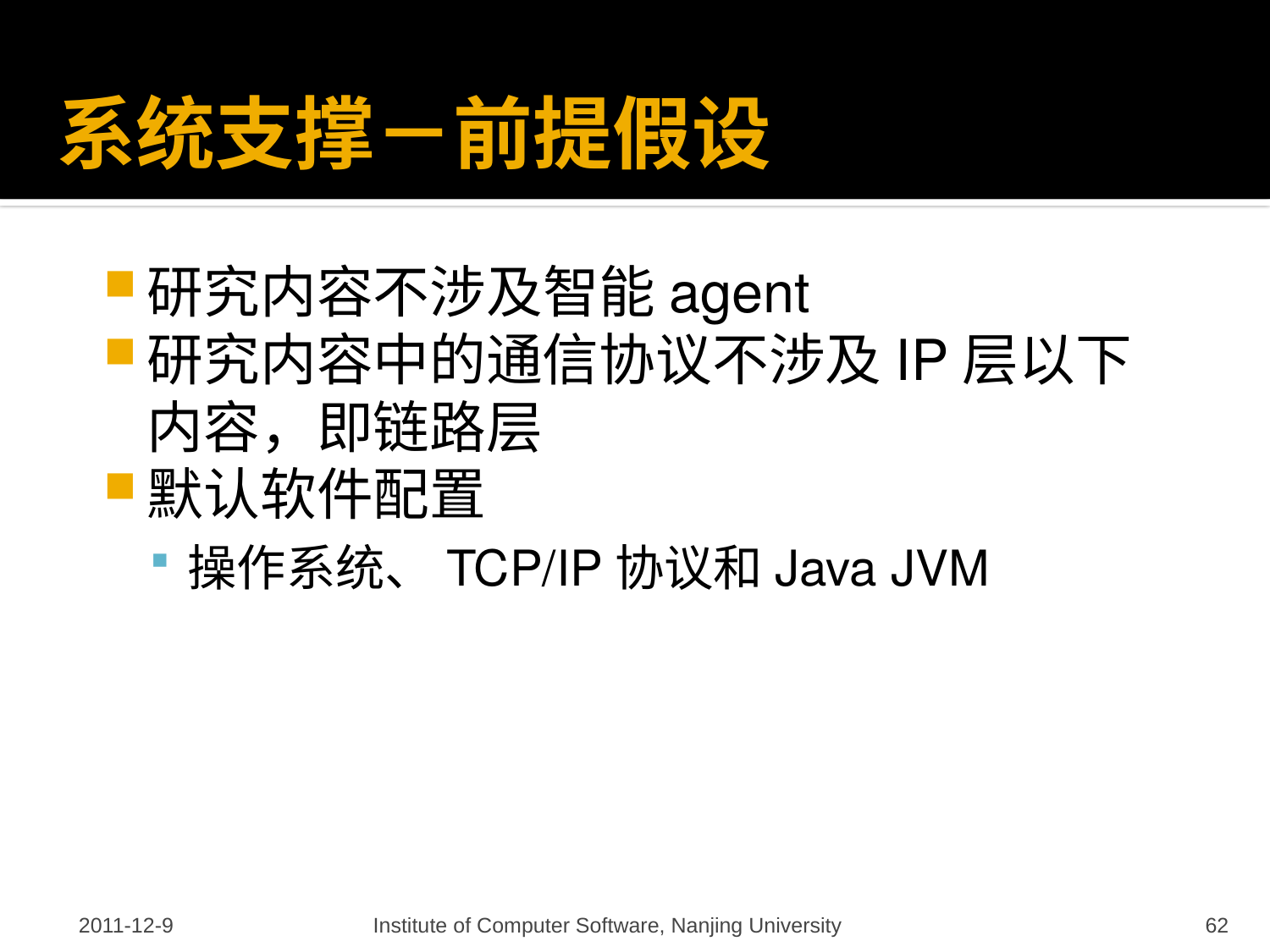

# 系统支撑－前提假设
研究内容不涉及智能agent
研究内容中的通信协议不涉及IP层以下内容，即链路层
默认软件配置
操作系统、TCP/IP协议和Java JVM
2011-12-9
Institute of Computer Software, Nanjing University
62